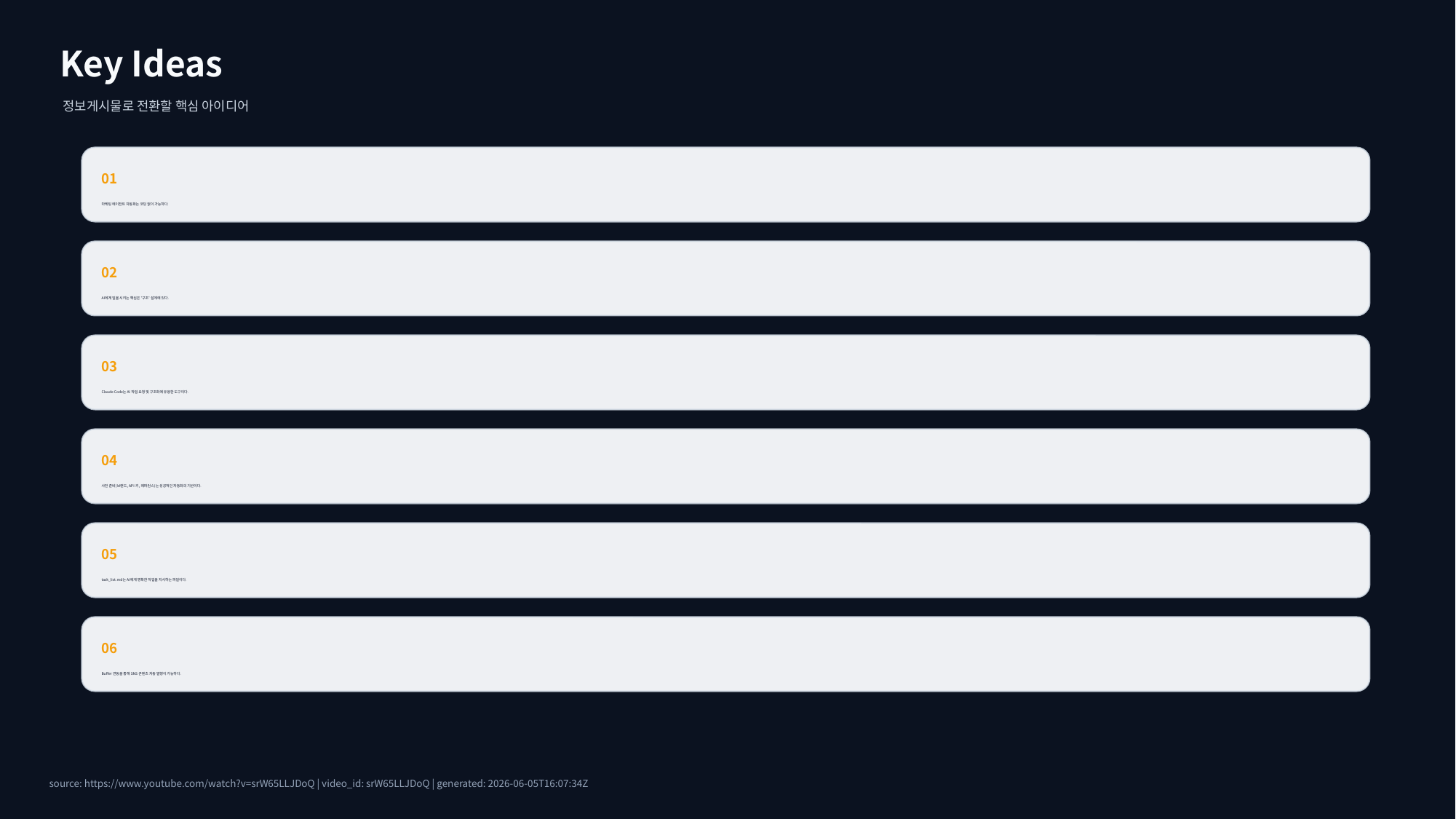

Key Ideas
정보게시물로 전환할 핵심 아이디어

01
마케팅 에이전트 자동화는 코딩 없이 가능하다.

02
AI에게 일을 시키는 핵심은 '구조' 설계에 있다.

03
Claude Code는 AI 작업 요청 및 구조화에 유용한 도구이다.

04
사전 준비(브랜드, API 키, 레퍼런스)는 성공적인 자동화의 기반이다.

05
task_list.md는 AI에게 명확한 작업을 지시하는 파일이다.

06
Buffer 연동을 통해 SNS 콘텐츠 자동 발행이 가능하다.
source: https://www.youtube.com/watch?v=srW65LLJDoQ | video_id: srW65LLJDoQ | generated: 2026-06-05T16:07:34Z